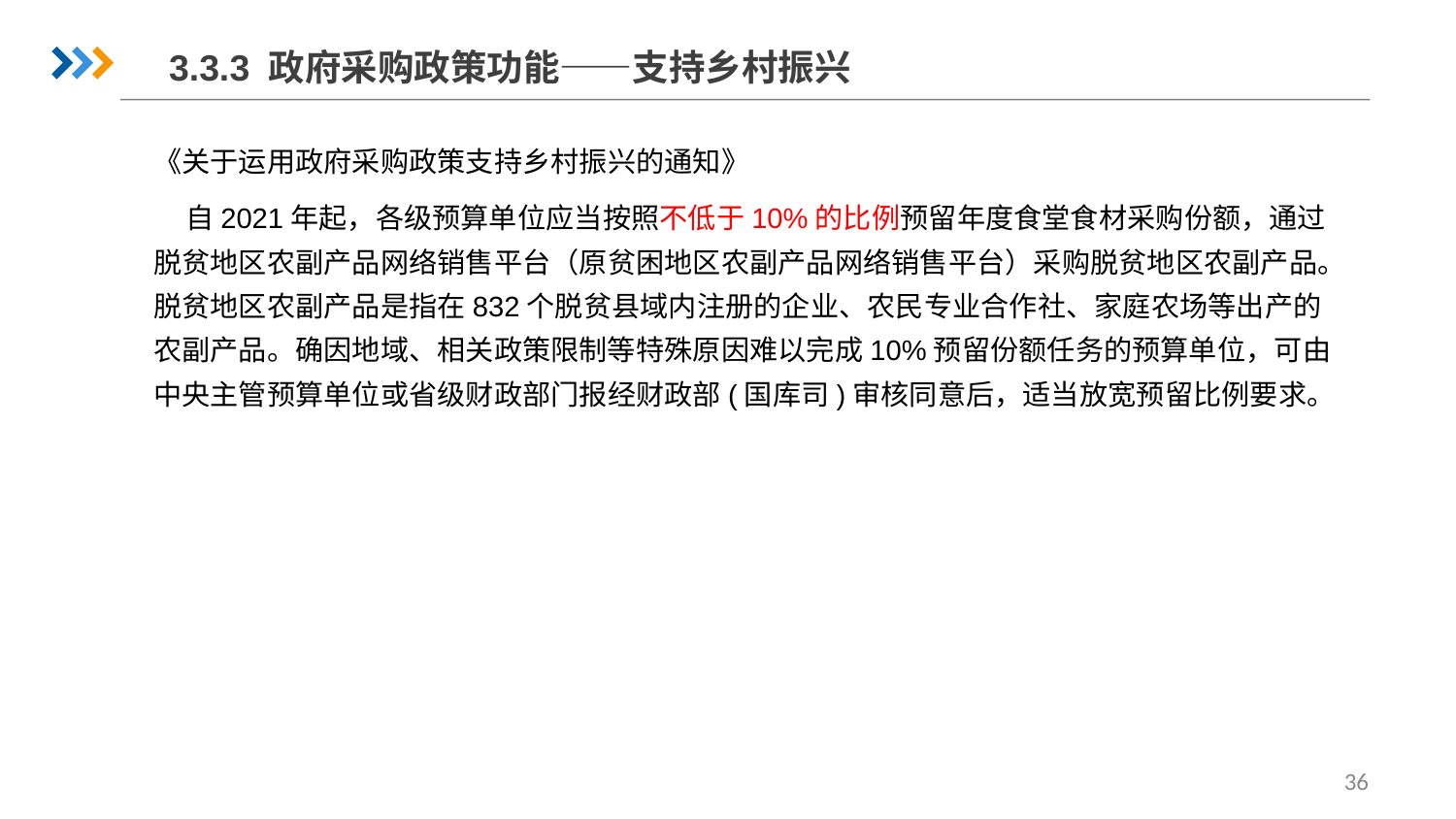

3.3.3 政府采购政策功能——支持乡村振兴

《关于运用政府采购政策支持乡村振兴的通知》
    自2021年起，各级预算单位应当按照不低于10%的比例预留年度食堂食材采购份额，通过脱贫地区农副产品网络销售平台（原贫困地区农副产品网络销售平台）采购脱贫地区农副产品。脱贫地区农副产品是指在832个脱贫县域内注册的企业、农民专业合作社、家庭农场等出产的农副产品。确因地域、相关政策限制等特殊原因难以完成10%预留份额任务的预算单位，可由中央主管预算单位或省级财政部门报经财政部(国库司)审核同意后，适当放宽预留比例要求。

36